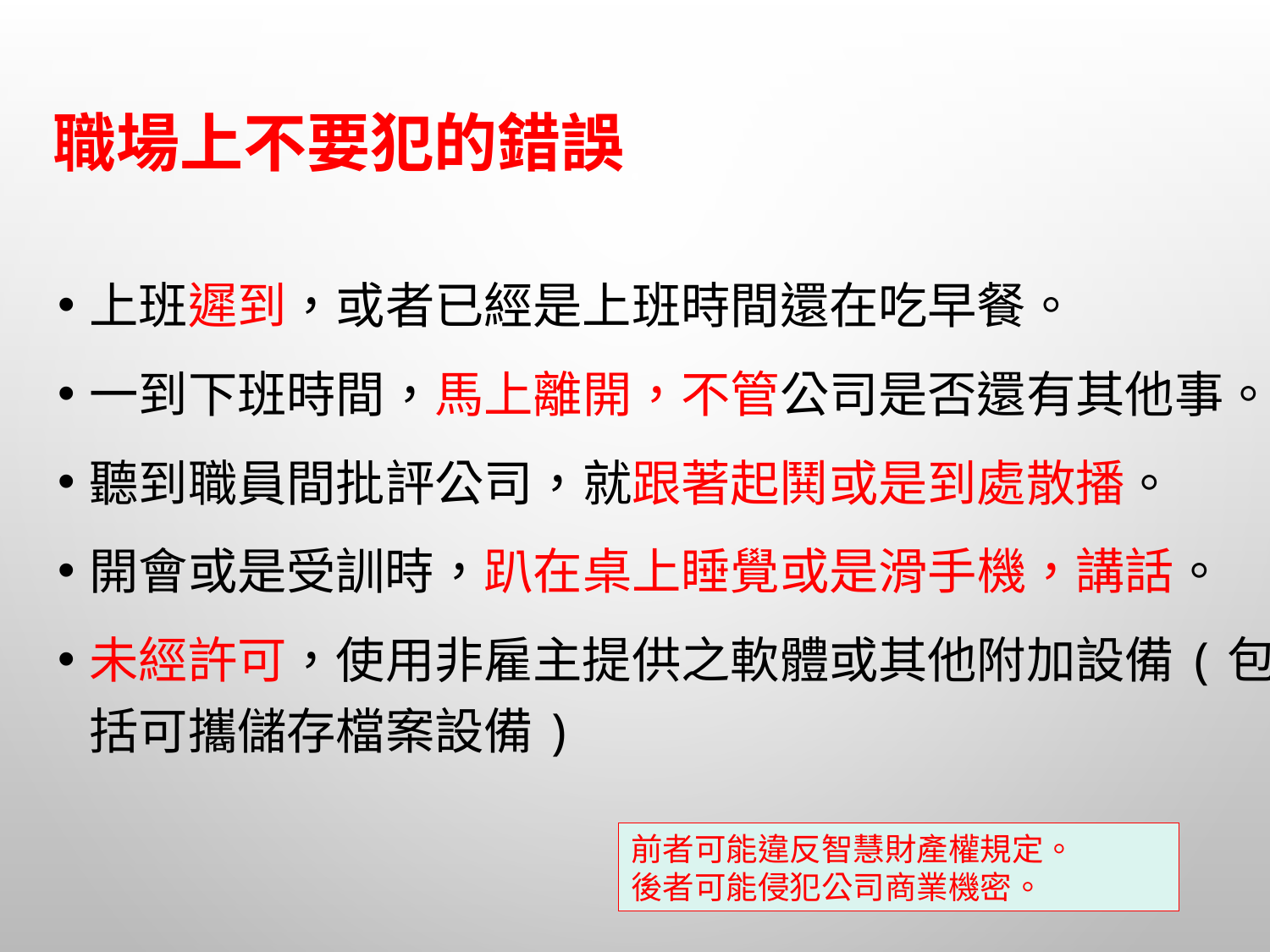

# 職場上不要犯的錯誤
上班遲到，或者已經是上班時間還在吃早餐。
一到下班時間，馬上離開，不管公司是否還有其他事。
聽到職員間批評公司，就跟著起鬨或是到處散播。
開會或是受訓時，趴在桌上睡覺或是滑手機，講話。
未經許可，使用非雇主提供之軟體或其他附加設備(包括可攜儲存檔案設備)
7
前者可能違反智慧財產權規定。
後者可能侵犯公司商業機密。